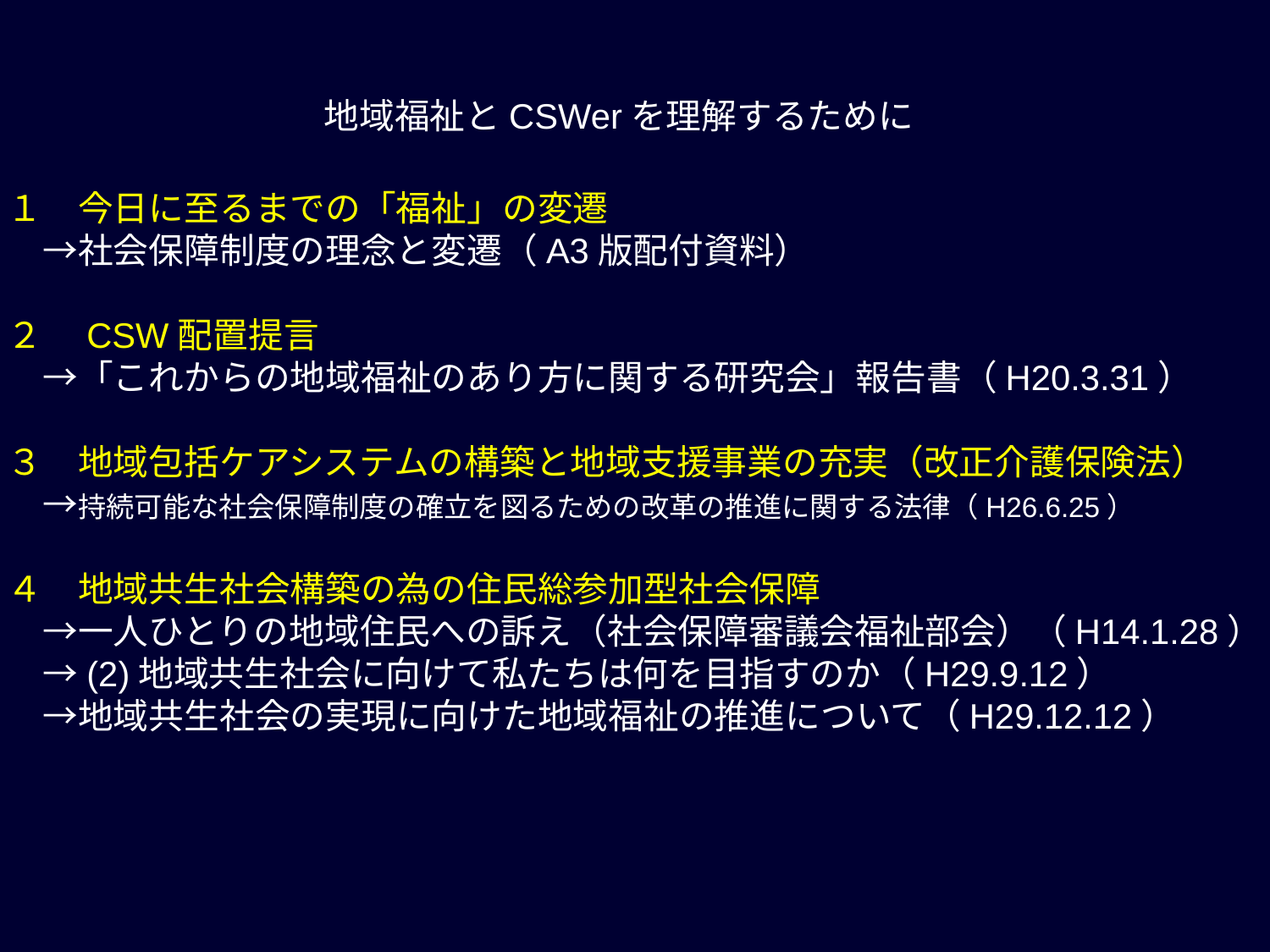

地域福祉とCSWerを理解するために
１　今日に至るまでの「福祉」の変遷
　→社会保障制度の理念と変遷（A3版配付資料）

２　CSW配置提言
　→「これからの地域福祉のあり方に関する研究会」報告書（H20.3.31）

３　地域包括ケアシステムの構築と地域支援事業の充実（改正介護保険法）
　→持続可能な社会保障制度の確立を図るための改革の推進に関する法律（H26.6.25）

４　地域共生社会構築の為の住民総参加型社会保障
　→一人ひとりの地域住民への訴え（社会保障審議会福祉部会）（H14.1.28）
　→(2)地域共生社会に向けて私たちは何を目指すのか（H29.9.12）
　→地域共生社会の実現に向けた地域福祉の推進について（H29.12.12）